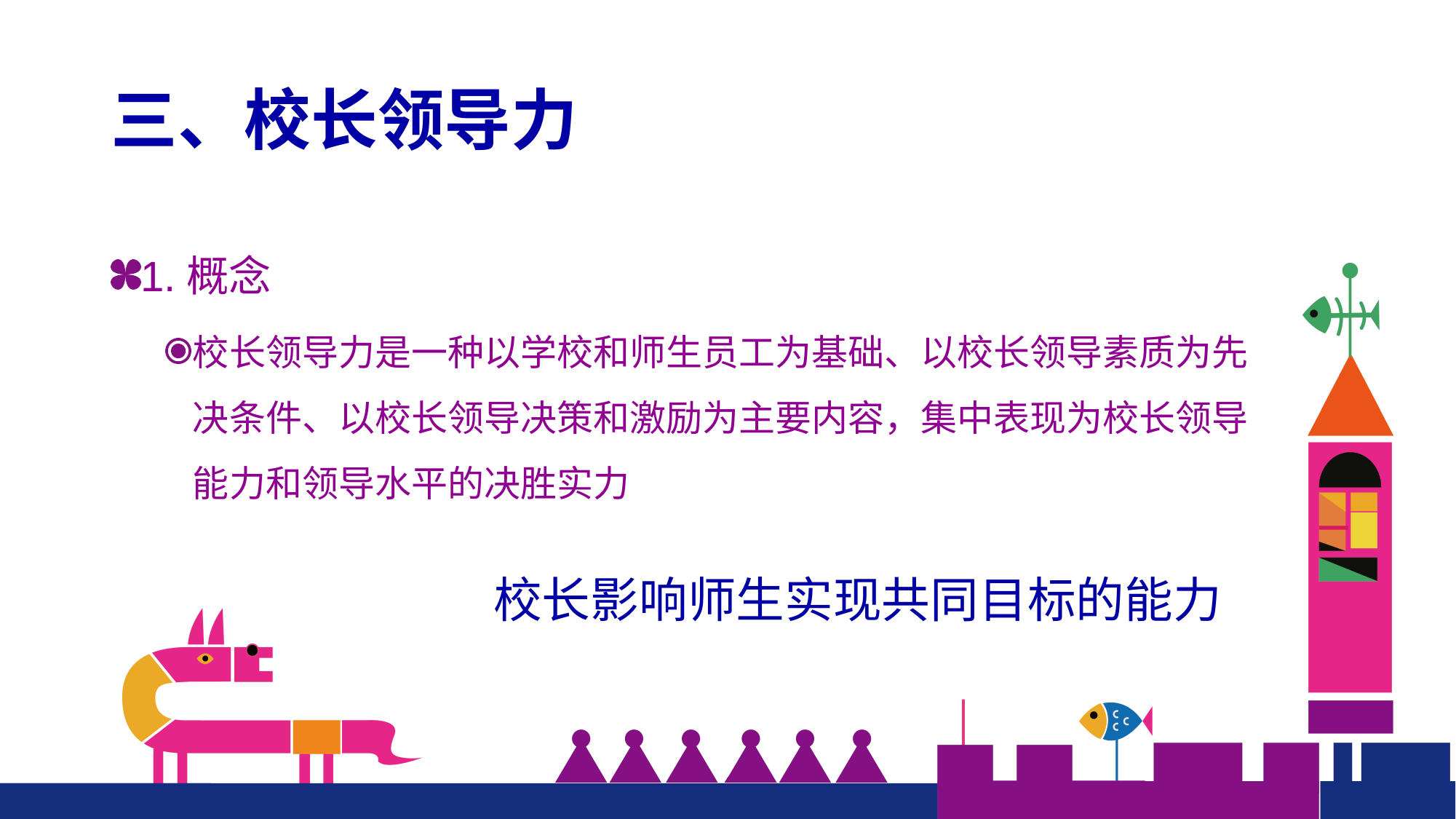

# 三、校长领导力
1.概念
校长领导力是一种以学校和师生员工为基础、以校长领导素质为先决条件、以校长领导决策和激励为主要内容，集中表现为校长领导能力和领导水平的决胜实力

校长影响师生实现共同目标的能力